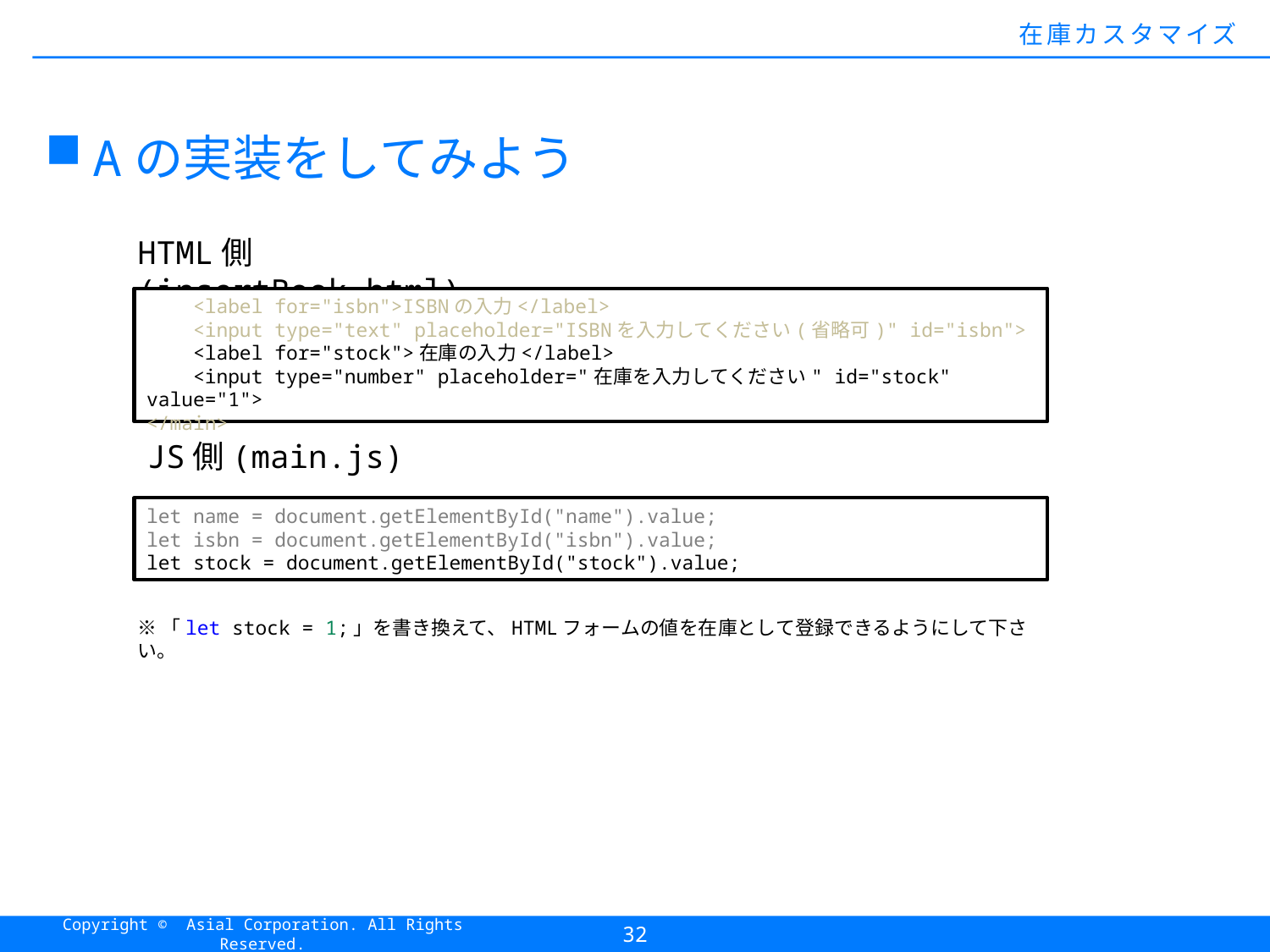

#
在庫カスタマイズ
Aの実装をしてみよう
HTML側(insertBook.html)
    <label for="isbn">ISBNの入力</label>
    <input type="text" placeholder="ISBNを入力してください(省略可)" id="isbn">
    <label for="stock">在庫の入力</label>
    <input type="number" placeholder="在庫を入力してください" id="stock" value="1">
</main>
JS側(main.js)
let name = document.getElementById("name").value;
let isbn = document.getElementById("isbn").value;
let stock = document.getElementById("stock").value;
※「let stock = 1;」を書き換えて、HTMLフォームの値を在庫として登録できるようにして下さい。
32